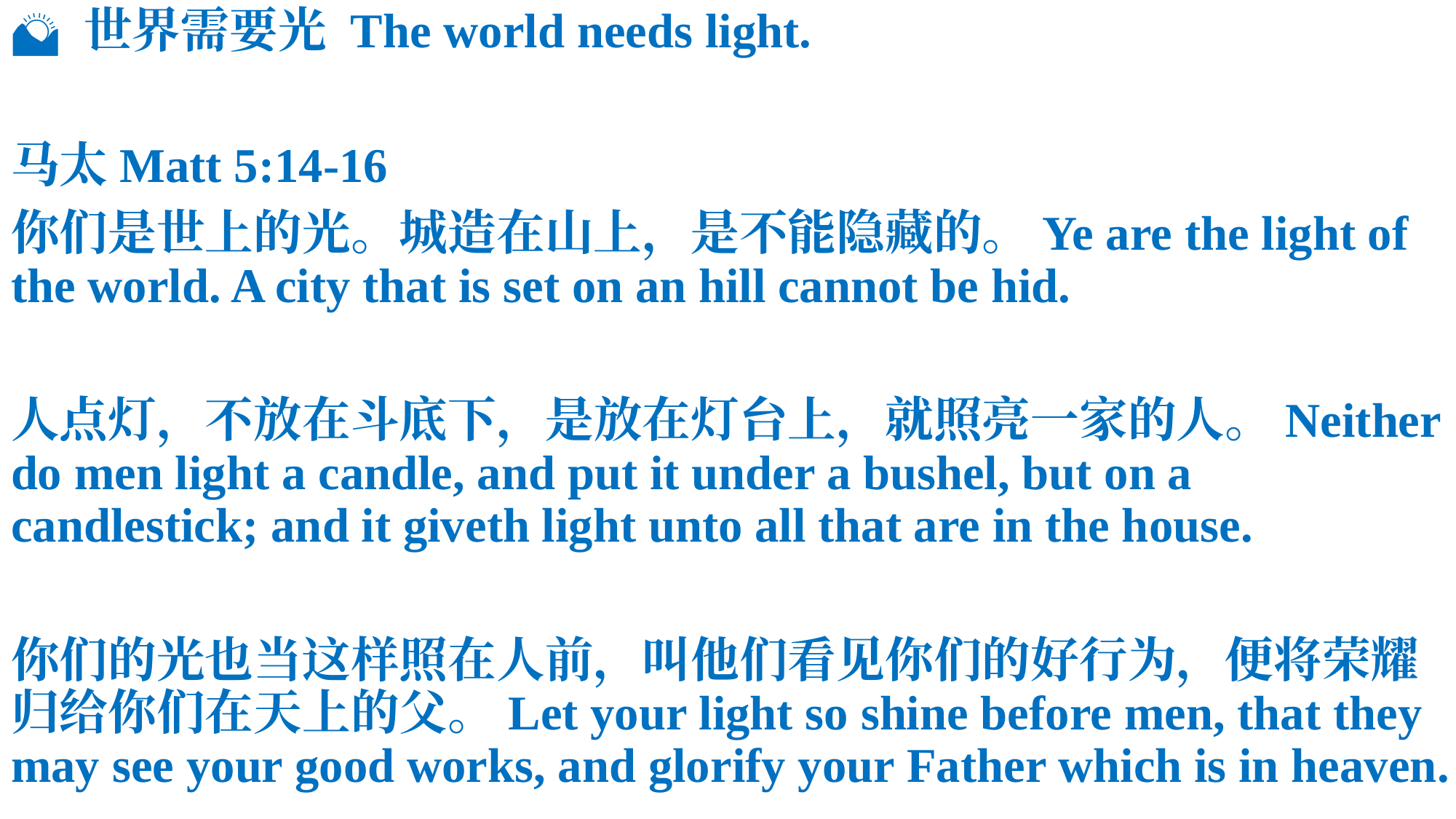

🌄 世界需要光 The world needs light.

马太Matt 5:14-16
你们是世上的光。城造在山上，是不能隐藏的。Ye are the light of the world. A city that is set on an hill cannot be hid.

人点灯，不放在斗底下，是放在灯台上，就照亮一家的人。Neither do men light a candle, and put it under a bushel, but on a candlestick; and it giveth light unto all that are in the house.

你们的光也当这样照在人前，叫他们看见你们的好行为，便将荣耀归给你们在天上的父。Let your light so shine before men, that they may see your good works, and glorify your Father which is in heaven.